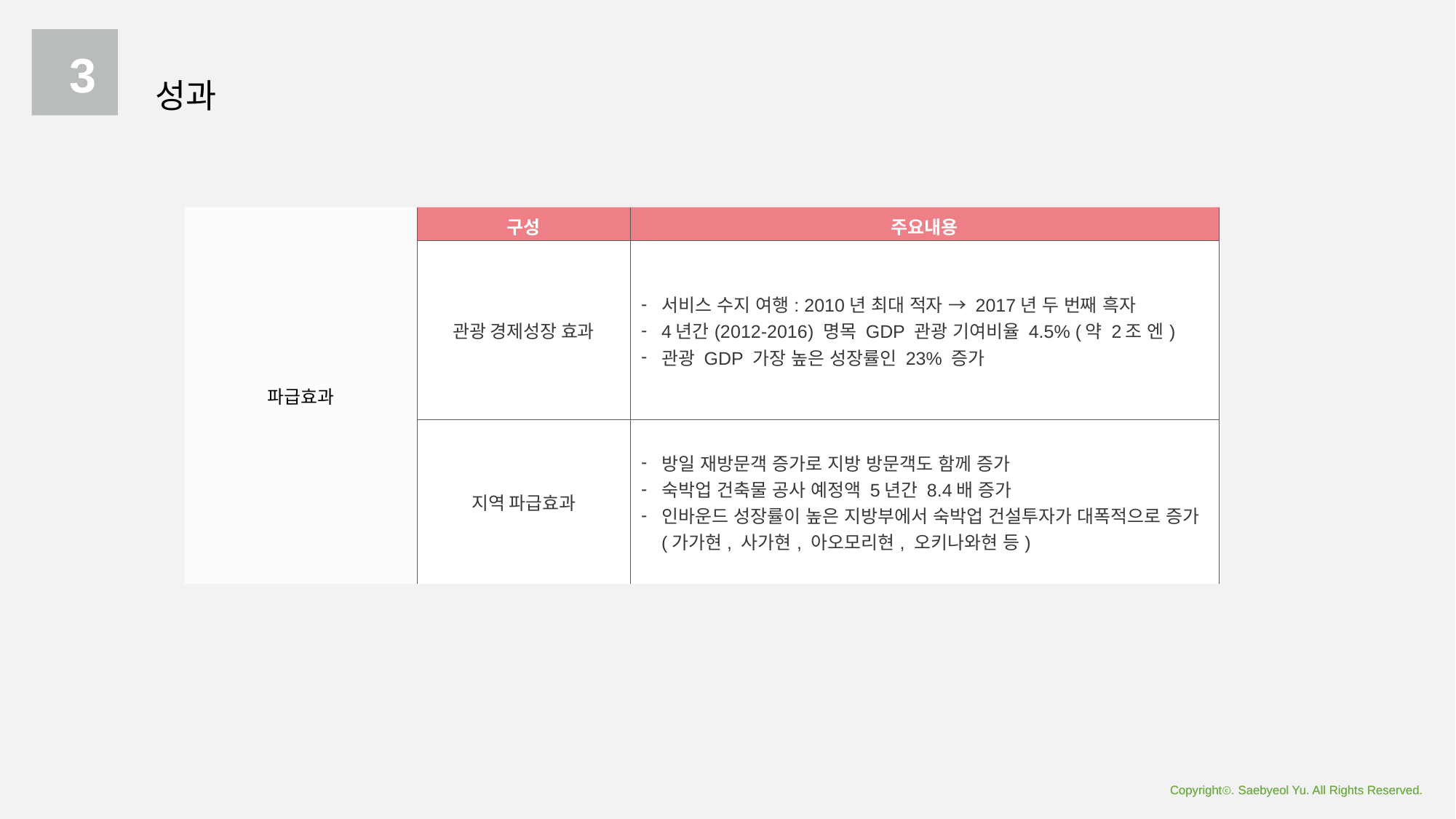

3
성과
| 파급효과 | 구성 | 주요내용 |
| --- | --- | --- |
|  | 관광 경제성장 효과 | 서비스 수지 여행: 2010년 최대 적자 → 2017년 두 번째 흑자 4년간(2012-2016) 명목 GDP 관광 기여비율 4.5% (약 2조 엔) 관광 GDP 가장 높은 성장률인 23% 증가 |
|  | 지역 파급효과 | 방일 재방문객 증가로 지방 방문객도 함께 증가 숙박업 건축물 공사 예정액 5년간 8.4배 증가 인바운드 성장률이 높은 지방부에서 숙박업 건설투자가 대폭적으로 증가(가가현, 사가현, 아오모리현, 오키나와현 등) |
Copyrightⓒ. Saebyeol Yu. All Rights Reserved.